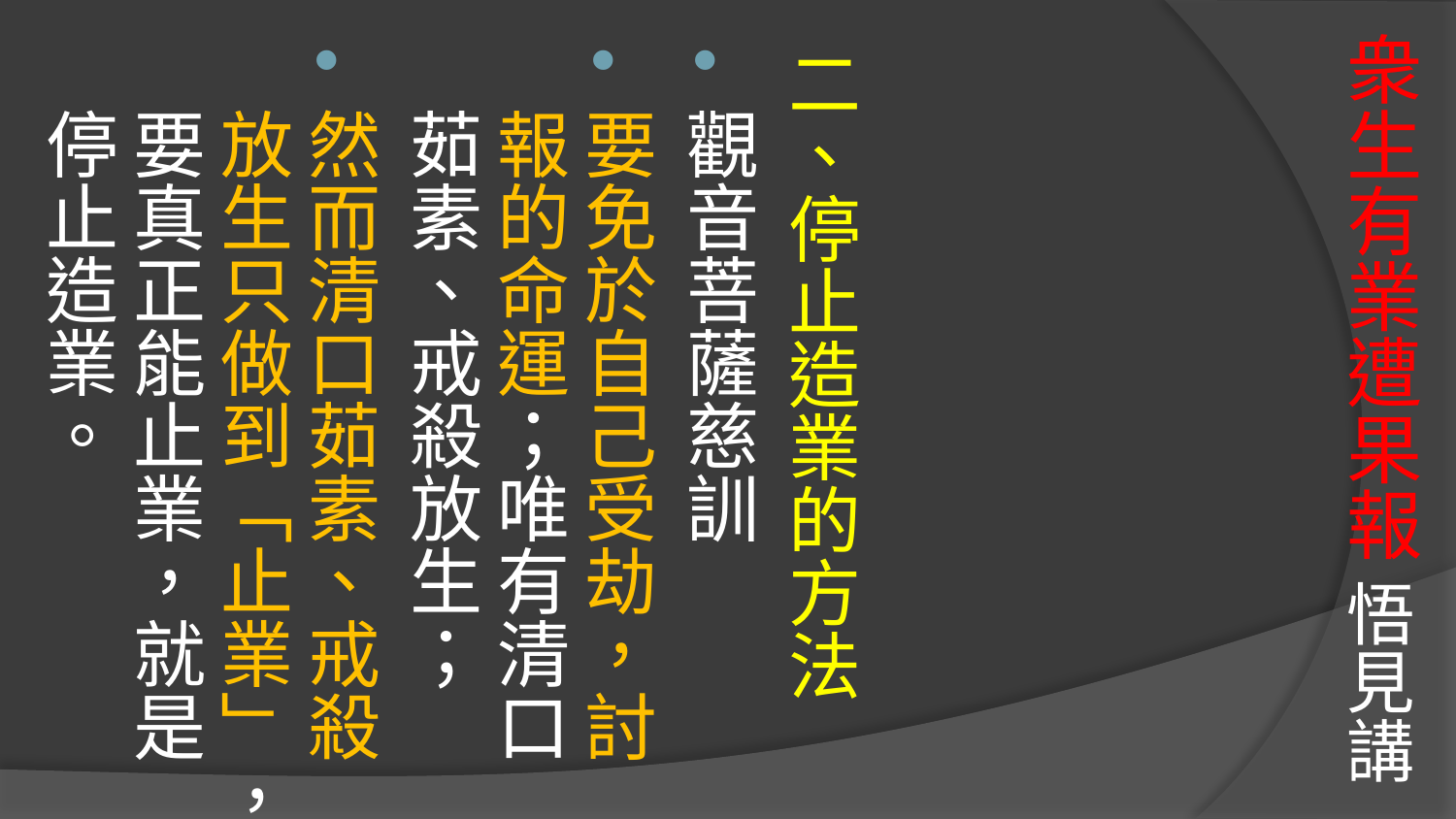

# 衆生有業遭果報 悟見講
二、停止造業的方法
觀音菩薩慈訓
要免於自己受劫，討報的命運；唯有清口茹素、戒殺放生；
然而清口茹素、戒殺放生只做到「止業」，要真正能止業，就是停止造業。